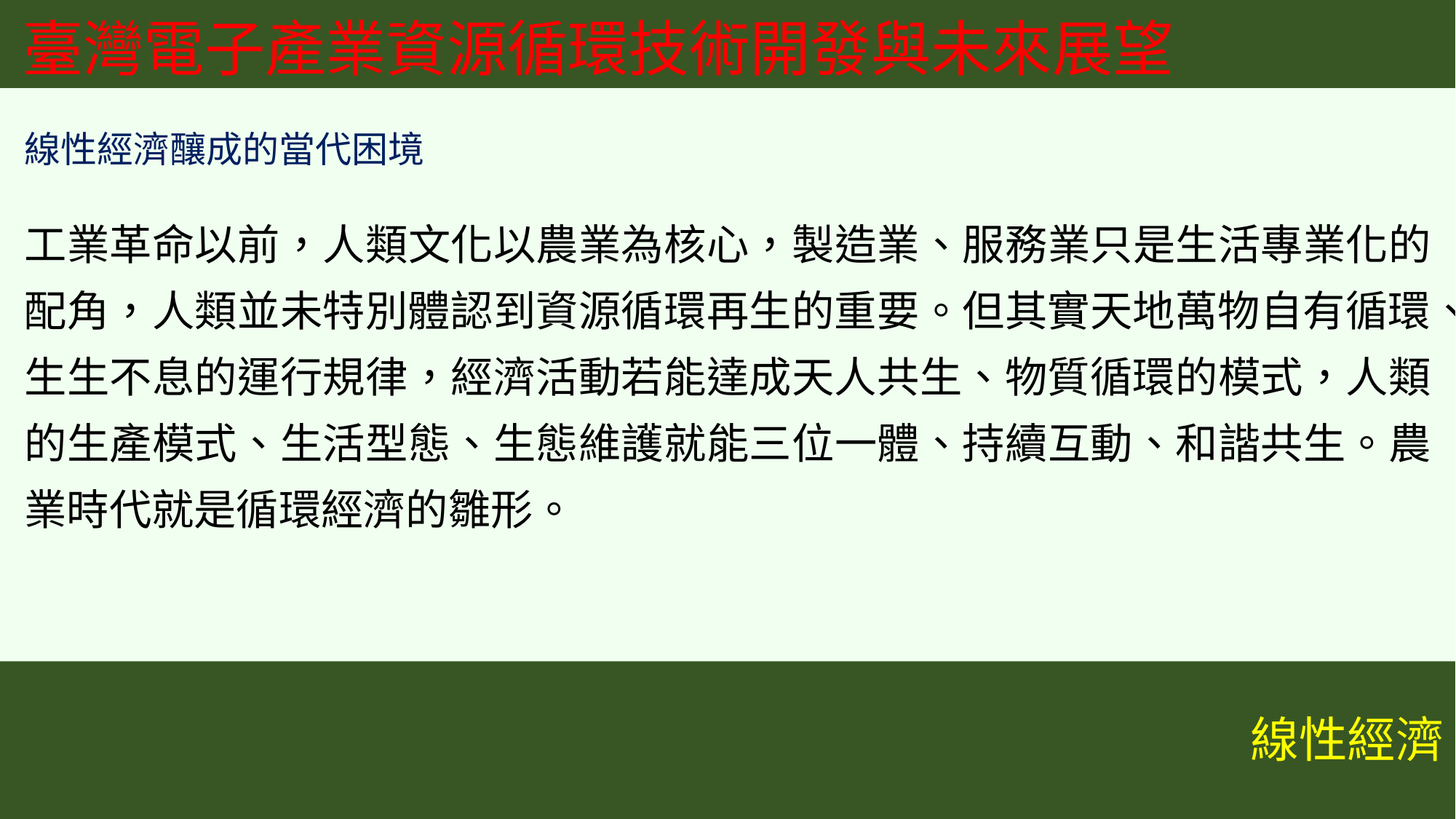

臺灣電子產業資源循環技術開發與未來展望
線性經濟釀成的當代困境

工業革命以前，人類文化以農業為核心，製造業、服務業只是生活專業化的配角，人類並未特別體認到資源循環再生的重要。但其實天地萬物自有循環、生生不息的運行規律，經濟活動若能達成天人共生、物質循環的模式，人類的生產模式、生活型態、生態維護就能三位一體、持續互動、和諧共生。農業時代就是循環經濟的雛形。
線性經濟